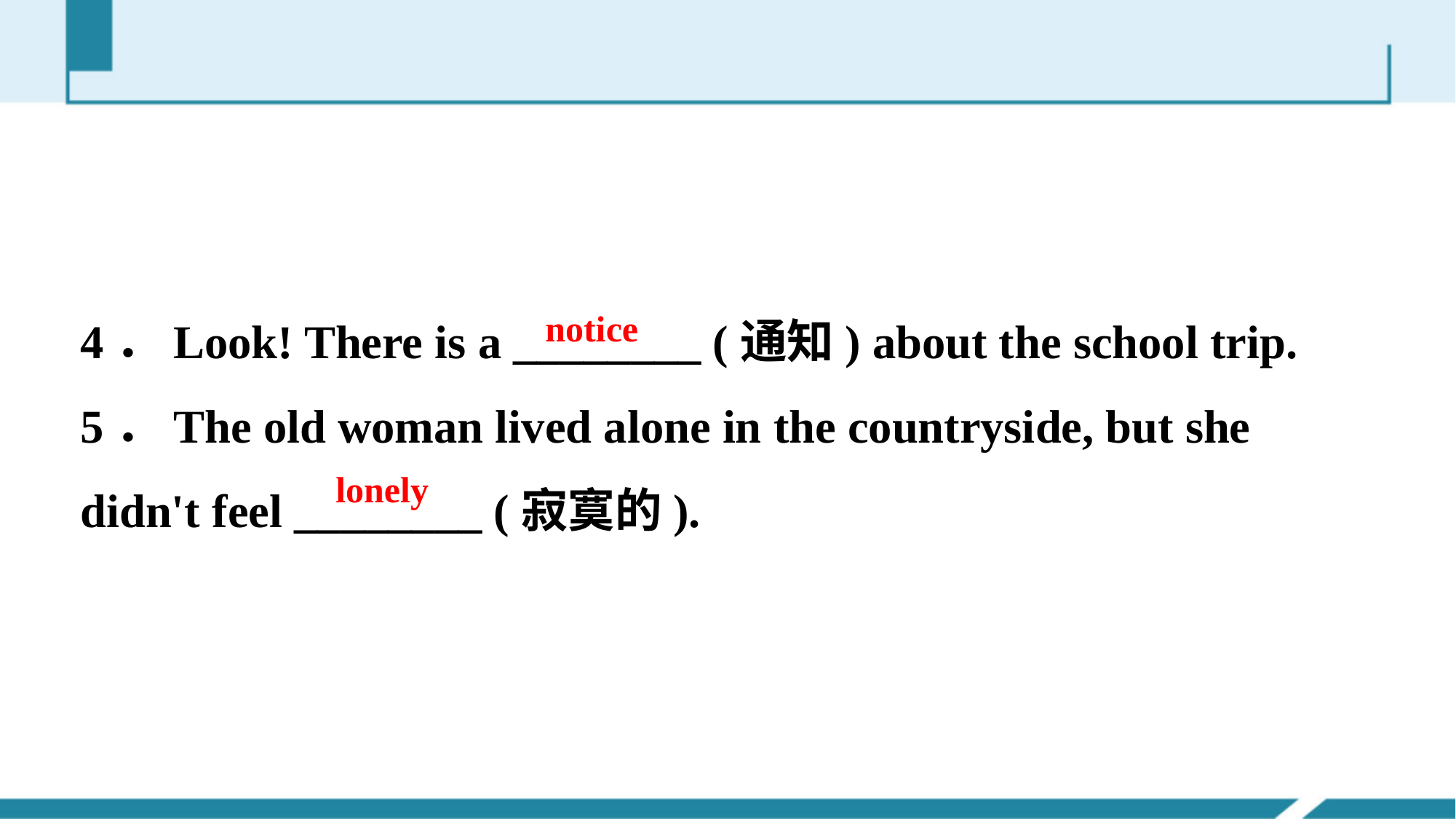

4．Look! There is a ________ (通知) about the school trip.
5．The old woman lived alone in the countryside, but she didn't feel ________ (寂寞的).
notice
lonely